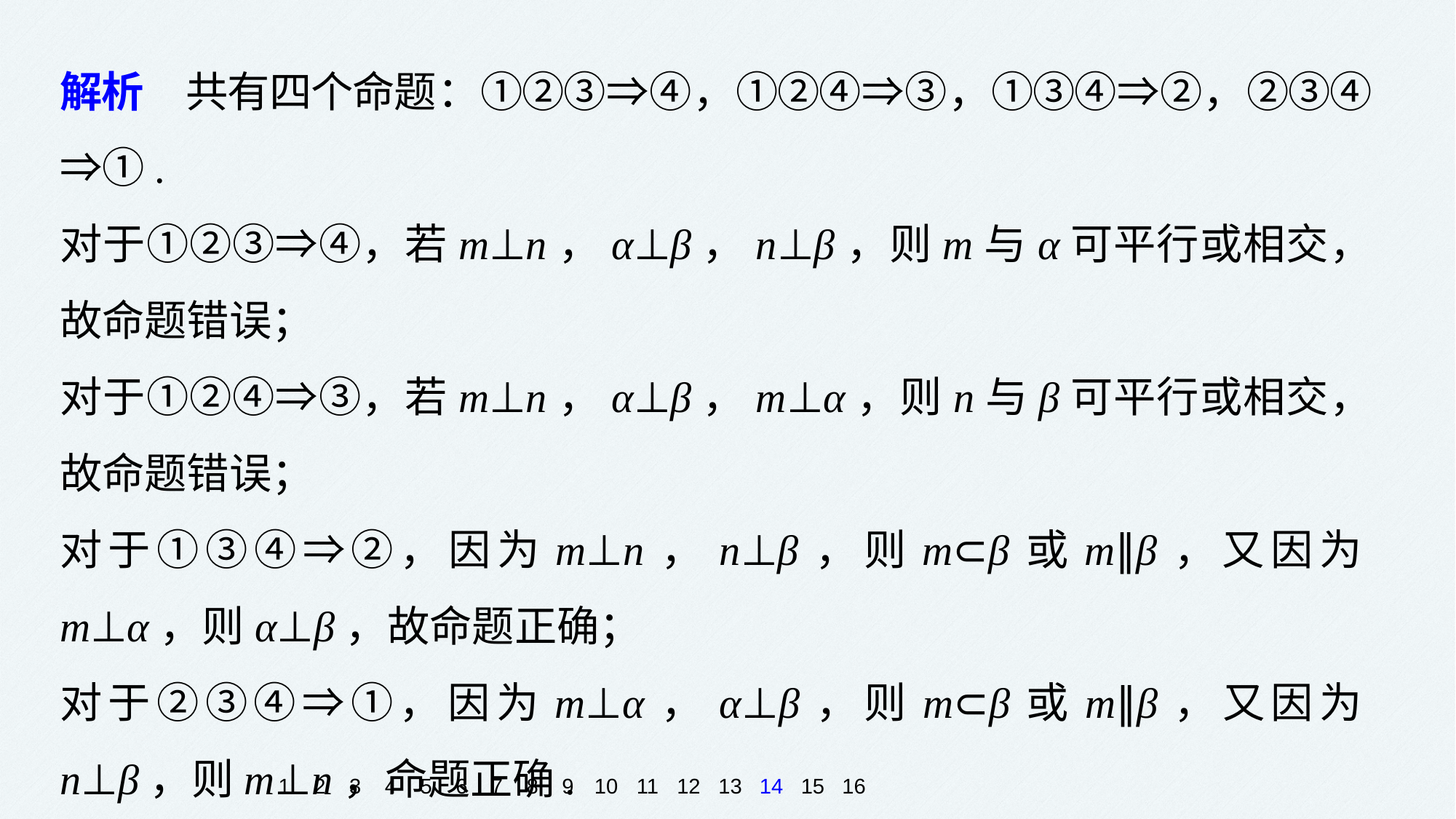

解析　共有四个命题：①②③⇒④，①②④⇒③，①③④⇒②，②③④⇒①.
对于①②③⇒④，若m⊥n，α⊥β，n⊥β，则m与α可平行或相交，故命题错误；
对于①②④⇒③，若m⊥n，α⊥β，m⊥α，则n与β可平行或相交，故命题错误；
对于①③④⇒②，因为m⊥n，n⊥β，则m⊂β或m∥β，又因为m⊥α，则α⊥β，故命题正确；
对于②③④⇒①，因为m⊥α，α⊥β，则m⊂β或m∥β，又因为n⊥β，则m⊥n，命题正确.
1
2
3
4
5
6
7
8
9
10
11
12
13
14
15
16